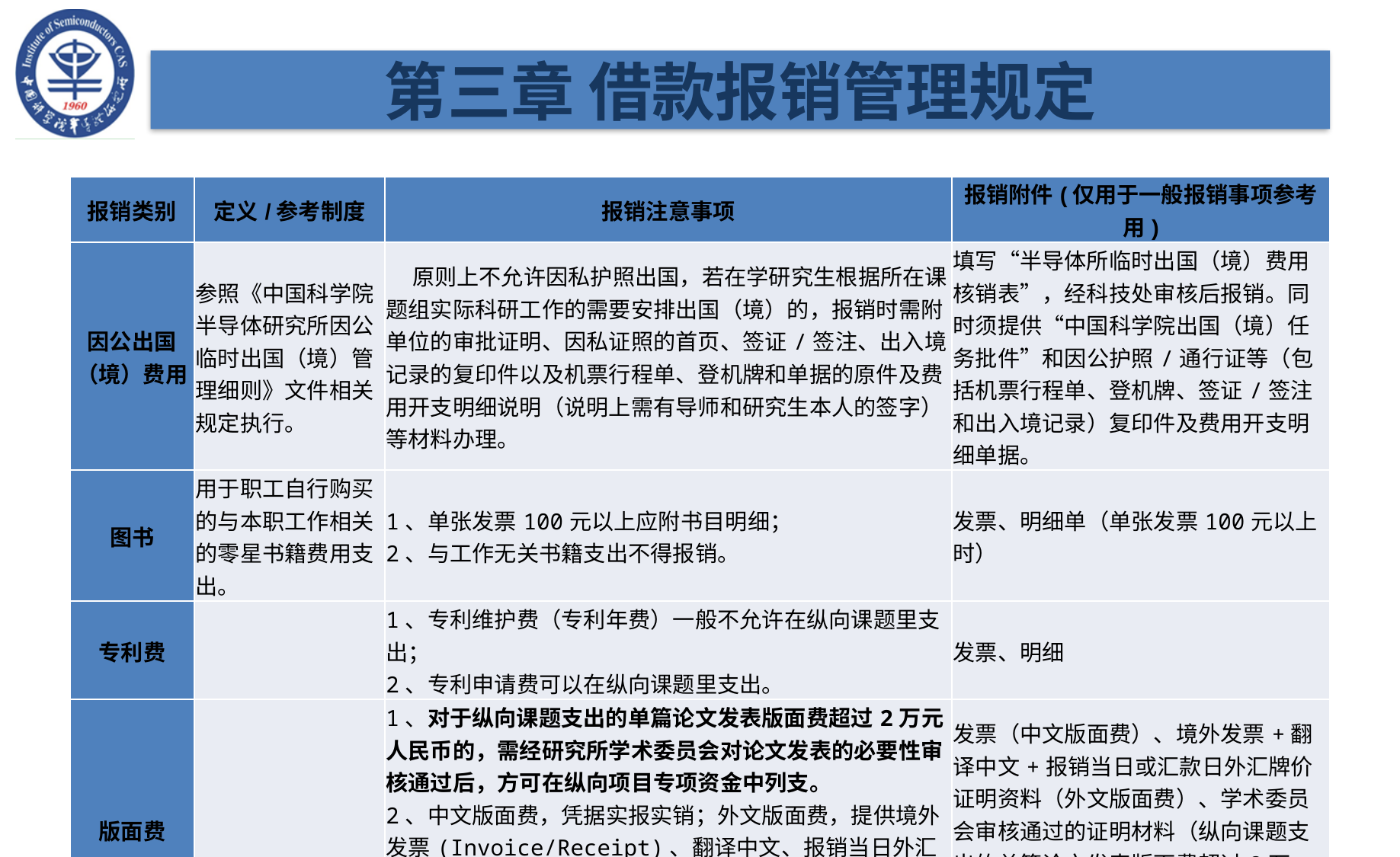

第三章 借款报销管理规定
| 报销类别 | 定义/参考制度 | 报销注意事项 | 报销附件(仅用于一般报销事项参考用) |
| --- | --- | --- | --- |
| 因公出国（境）费用 | 参照《中国科学院半导体研究所因公临时出国（境）管理细则》文件相关规定执行。 | 原则上不允许因私护照出国，若在学研究生根据所在课题组实际科研工作的需要安排出国（境）的，报销时需附单位的审批证明、因私证照的首页、签证/签注、出入境记录的复印件以及机票行程单、登机牌和单据的原件及费用开支明细说明（说明上需有导师和研究生本人的签字）等材料办理。 | 填写“半导体所临时出国（境）费用核销表”，经科技处审核后报销。同时须提供“中国科学院出国（境）任务批件”和因公护照/通行证等（包括机票行程单、登机牌、签证/签注和出入境记录）复印件及费用开支明细单据。 |
| 图书 | 用于职工自行购买的与本职工作相关的零星书籍费用支出。 | 1、单张发票100元以上应附书目明细； 2、与工作无关书籍支出不得报销。 | 发票、明细单（单张发票100元以上时） |
| 专利费 |  | 1、专利维护费（专利年费）一般不允许在纵向课题里支出； 2、专利申请费可以在纵向课题里支出。 | 发票、明细 |
| 版面费 |  | 1、对于纵向课题支出的单篇论文发表版面费超过2万元人民币的，需经研究所学术委员会对论文发表的必要性审核通过后，方可在纵向项目专项资金中列支。 2、中文版面费，凭据实报实销；外文版面费，提供境外发票(Invoice/Receipt)、翻译中文、报销当日外汇牌价。 3、办理版面费汇款产生的银行手续费，须要求银行开具发票，手续费凭发票报销。 | 发票（中文版面费）、境外发票+翻译中文+报销当日或汇款日外汇牌价证明资料（外文版面费）、学术委员会审核通过的证明材料（纵向课题支出的单篇论文发表版面费超过2万元）、手续费发票（产生汇款手续费时） |